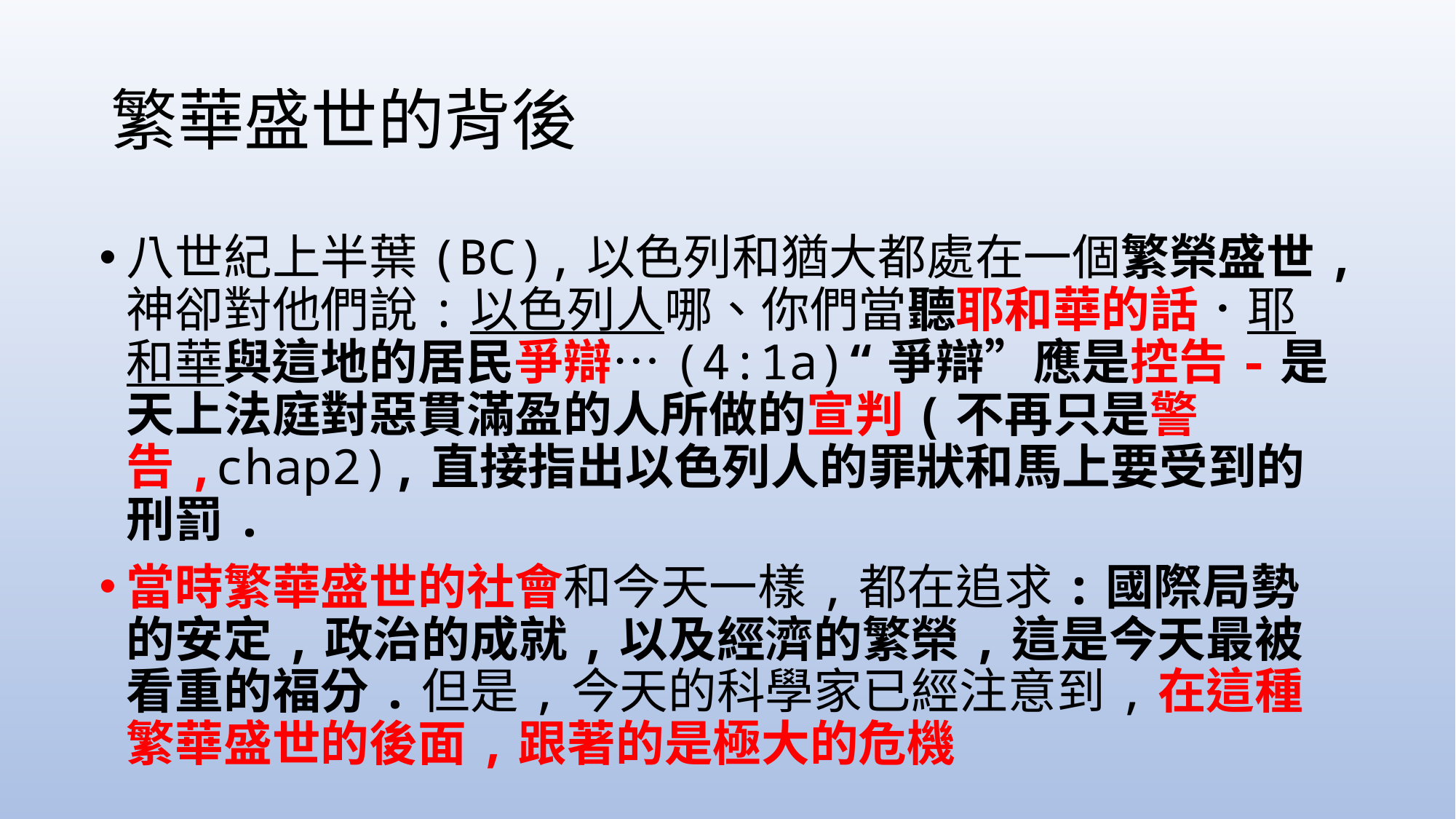

# 繁華盛世的背後
八世紀上半葉(BC),以色列和猶大都處在一個繁榮盛世,神卻對他們說:以色列人哪、你們當聽耶和華的話．耶和華與這地的居民爭辯…(4:1a)“爭辯”應是控告-是天上法庭對惡貫滿盈的人所做的宣判(不再只是警告,chap2),直接指出以色列人的罪狀和馬上要受到的刑罰.
當時繁華盛世的社會和今天一樣,都在追求:國際局勢的安定,政治的成就,以及經濟的繁榮,這是今天最被看重的福分.但是,今天的科學家已經注意到,在這種繁華盛世的後面,跟著的是極大的危機